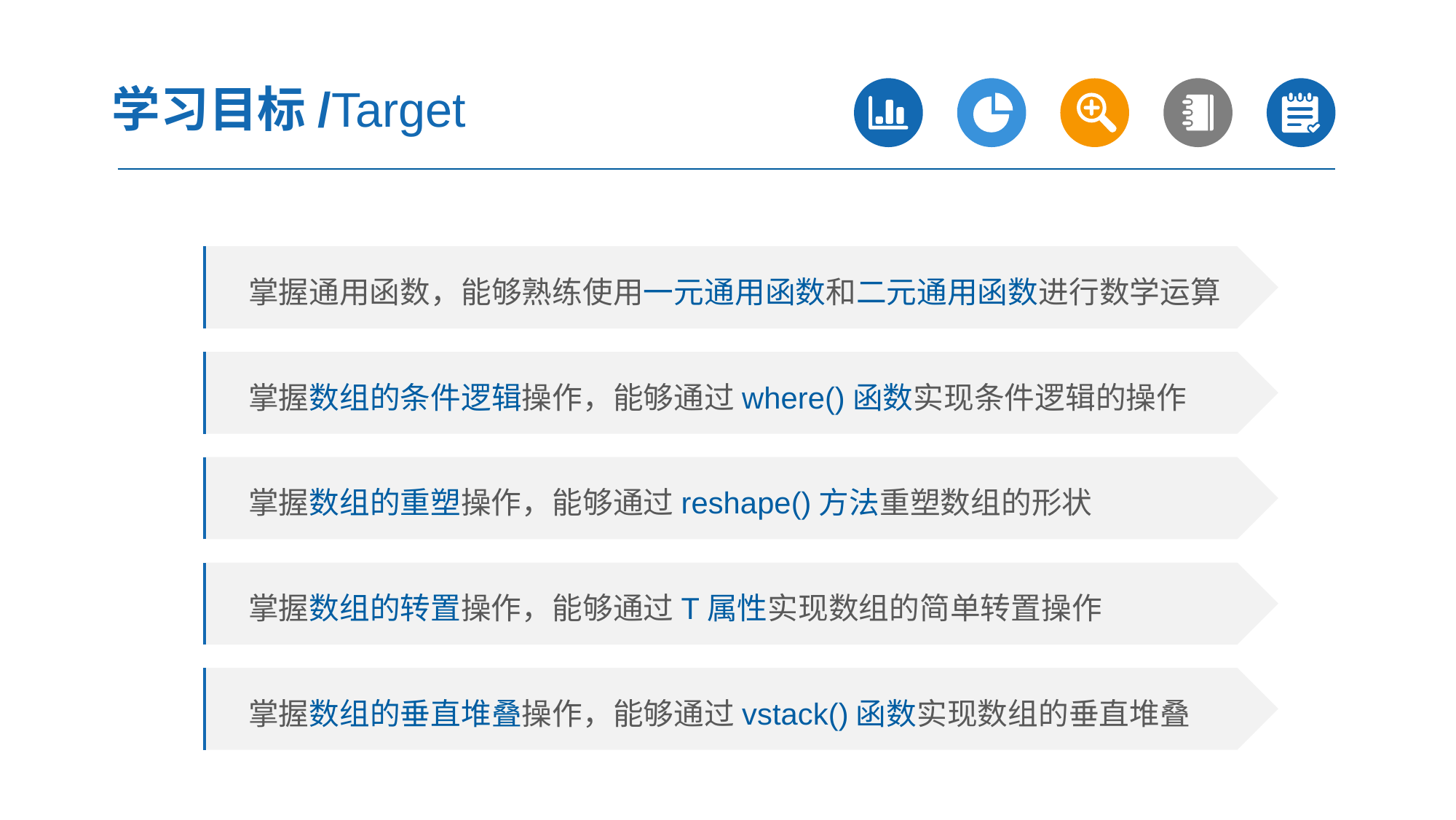

学习目标/Target
    掌握通用函数，能够熟练使用一元通用函数和二元通用函数进行数学运算

    掌握数组的条件逻辑操作，能够通过where()函数实现条件逻辑的操作

    掌握数组的重塑操作，能够通过reshape()方法重塑数组的形状

    掌握数组的转置操作，能够通过T属性实现数组的简单转置操作

    掌握数组的垂直堆叠操作，能够通过vstack()函数实现数组的垂直堆叠